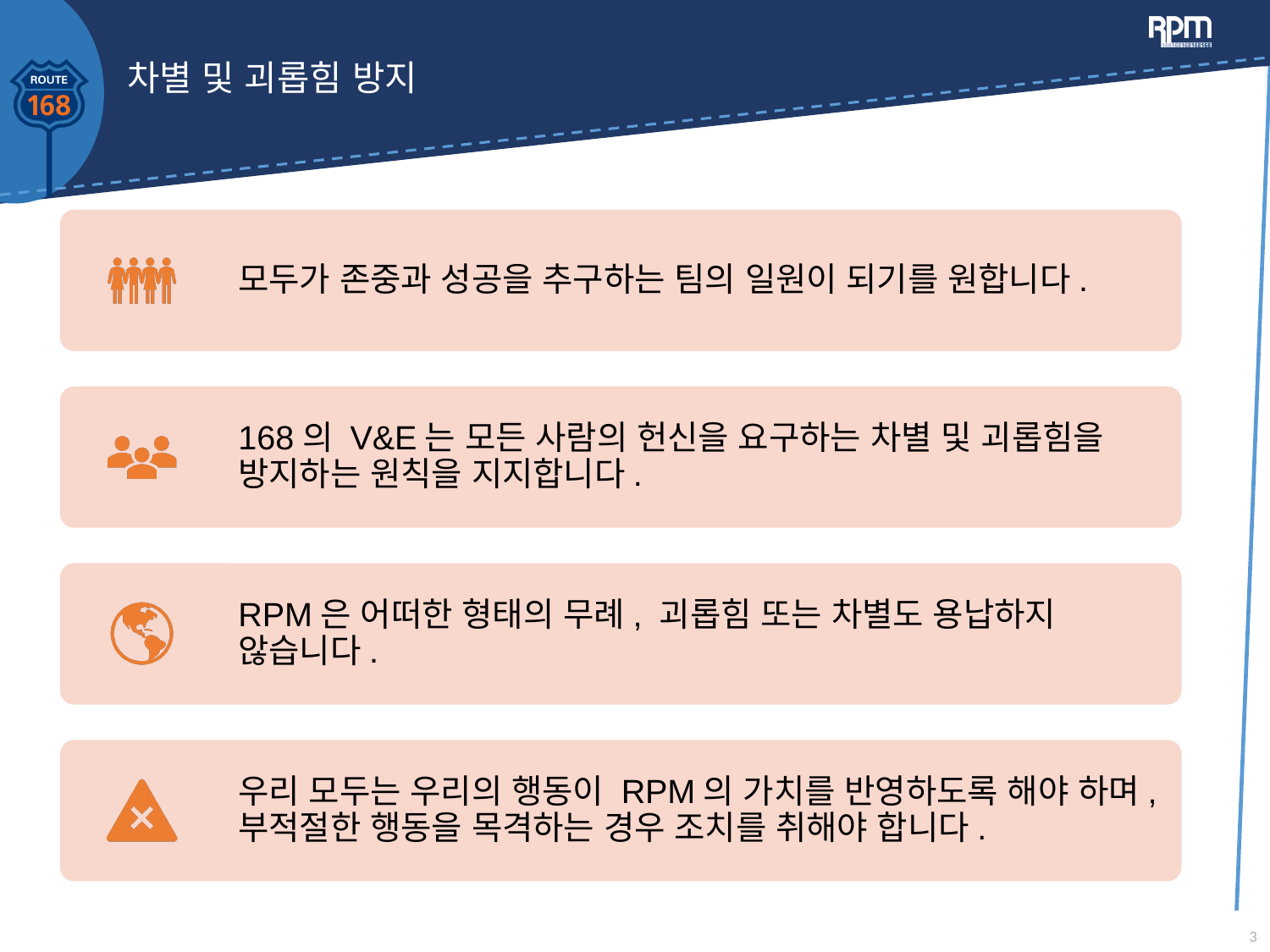

# 차별 및 괴롭힘 방지
모두가 존중과 성공을 추구하는 팀의 일원이 되기를 원합니다.
168의 V&E는 모든 사람의 헌신을 요구하는 차별 및 괴롭힘을 방지하는 원칙을 지지합니다.
RPM은 어떠한 형태의 무례, 괴롭힘 또는 차별도 용납하지 않습니다.
우리 모두는 우리의 행동이 RPM의 가치를 반영하도록 해야 하며, 부적절한 행동을 목격하는 경우 조치를 취해야 합니다.
3